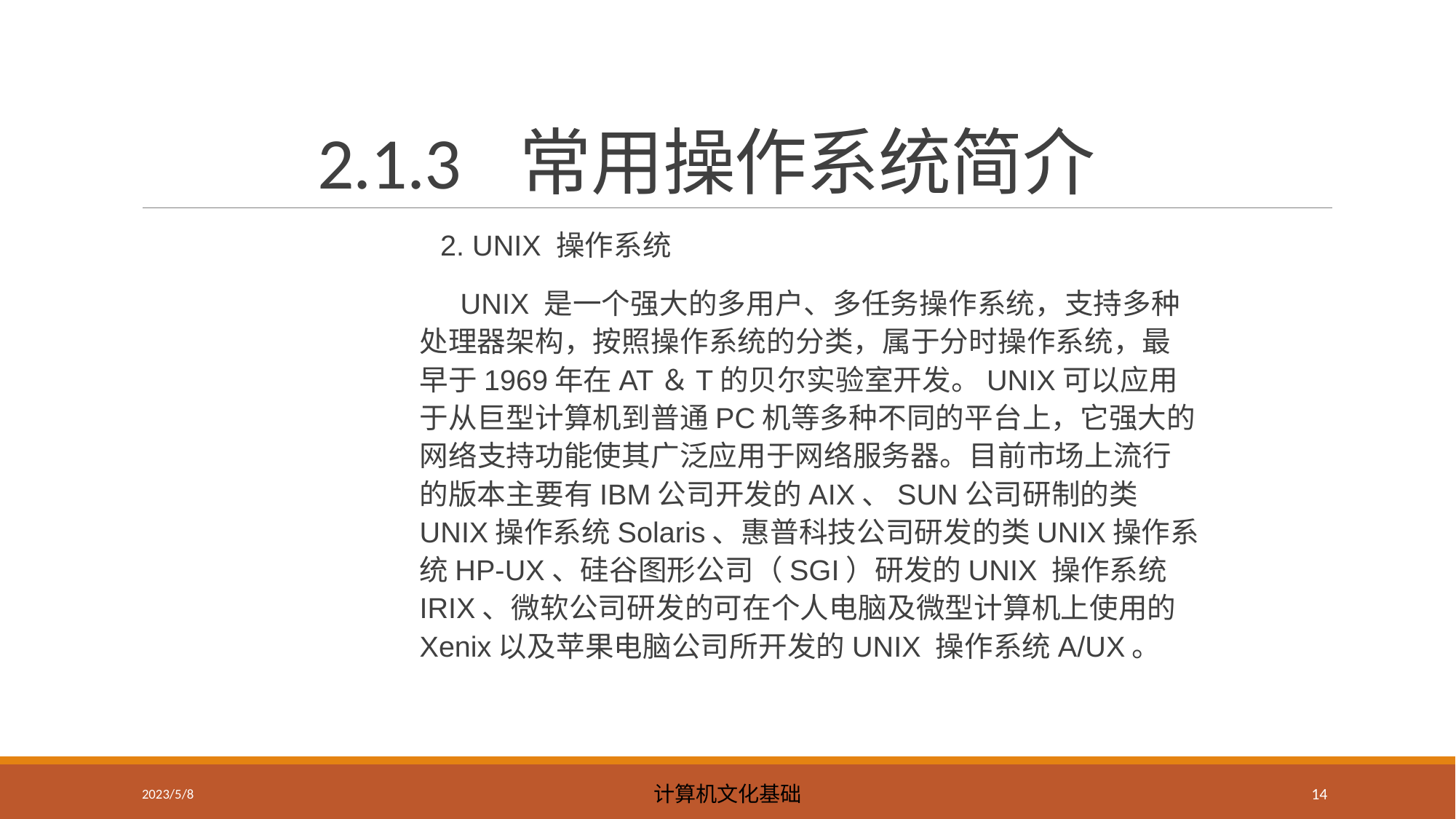

# 2.1.3  常用操作系统简介
   2. UNIX 操作系统
        UNIX 是一个强大的多用户、多任务操作系统，支持多种处理器架构，按照操作系统的分类，属于分时操作系统，最早于1969年在AT＆T的贝尔实验室开发。UNIX可以应用于从巨型计算机到普通PC机等多种不同的平台上，它强大的网络支持功能使其广泛应用于网络服务器。目前市场上流行的版本主要有IBM公司开发的AIX、SUN公司研制的类UNIX操作系统Solaris、惠普科技公司研发的类UNIX操作系统HP-UX、硅谷图形公司（SGI）研发的UNIX 操作系统IRIX、微软公司研发的可在个人电脑及微型计算机上使用的Xenix以及苹果电脑公司所开发的UNIX 操作系统A/UX。

2023/5/8
计算机文化基础
14